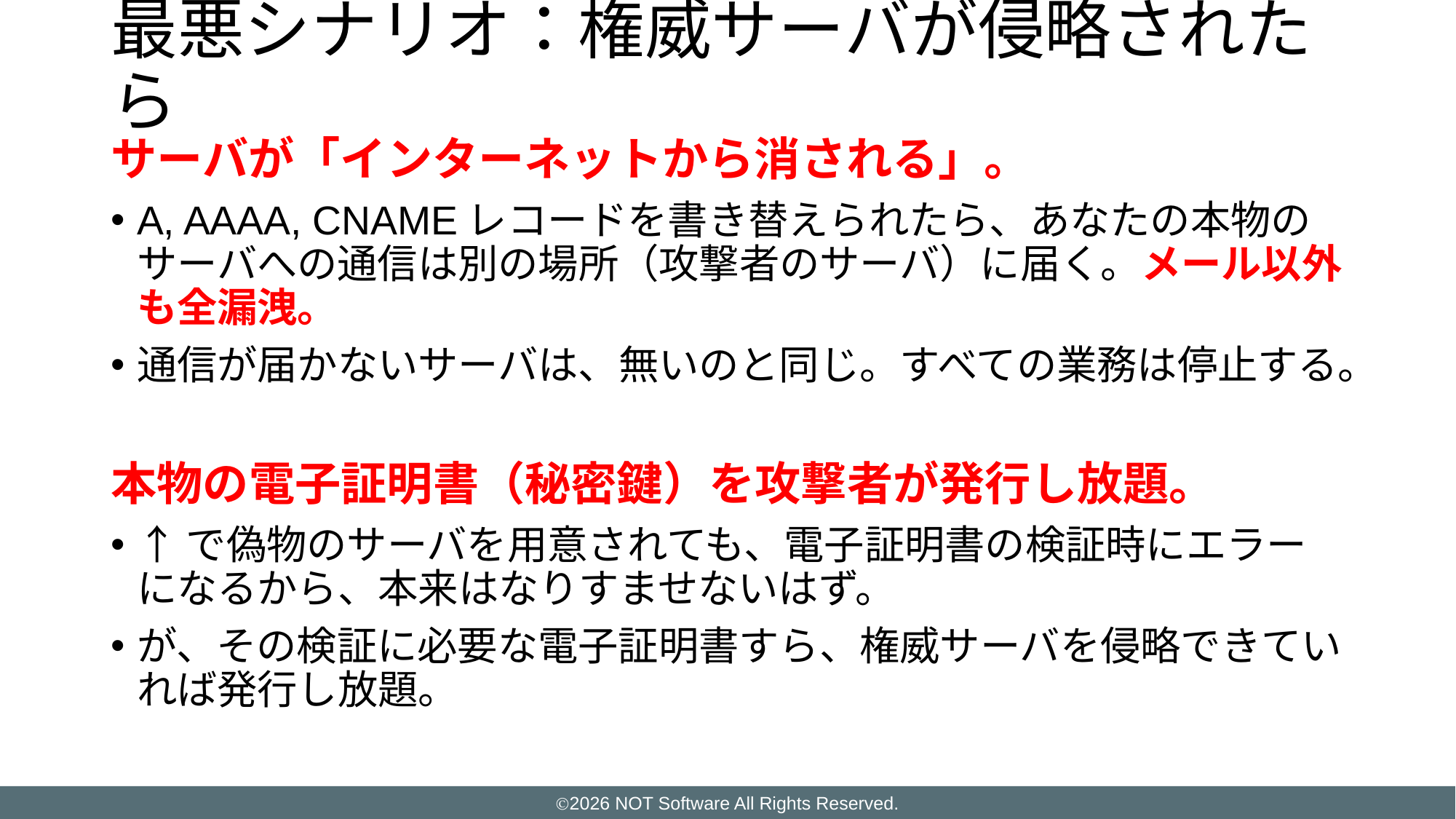

# 最悪シナリオ：権威サーバが侵略されたら
サーバが「インターネットから消される」。
A, AAAA, CNAMEレコードを書き替えられたら、あなたの本物のサーバへの通信は別の場所（攻撃者のサーバ）に届く。メール以外も全漏洩。
通信が届かないサーバは、無いのと同じ。すべての業務は停止する。

本物の電子証明書（秘密鍵）を攻撃者が発行し放題。
↑で偽物のサーバを用意されても、電子証明書の検証時にエラーになるから、本来はなりすませないはず。
が、その検証に必要な電子証明書すら、権威サーバを侵略できていれば発行し放題。